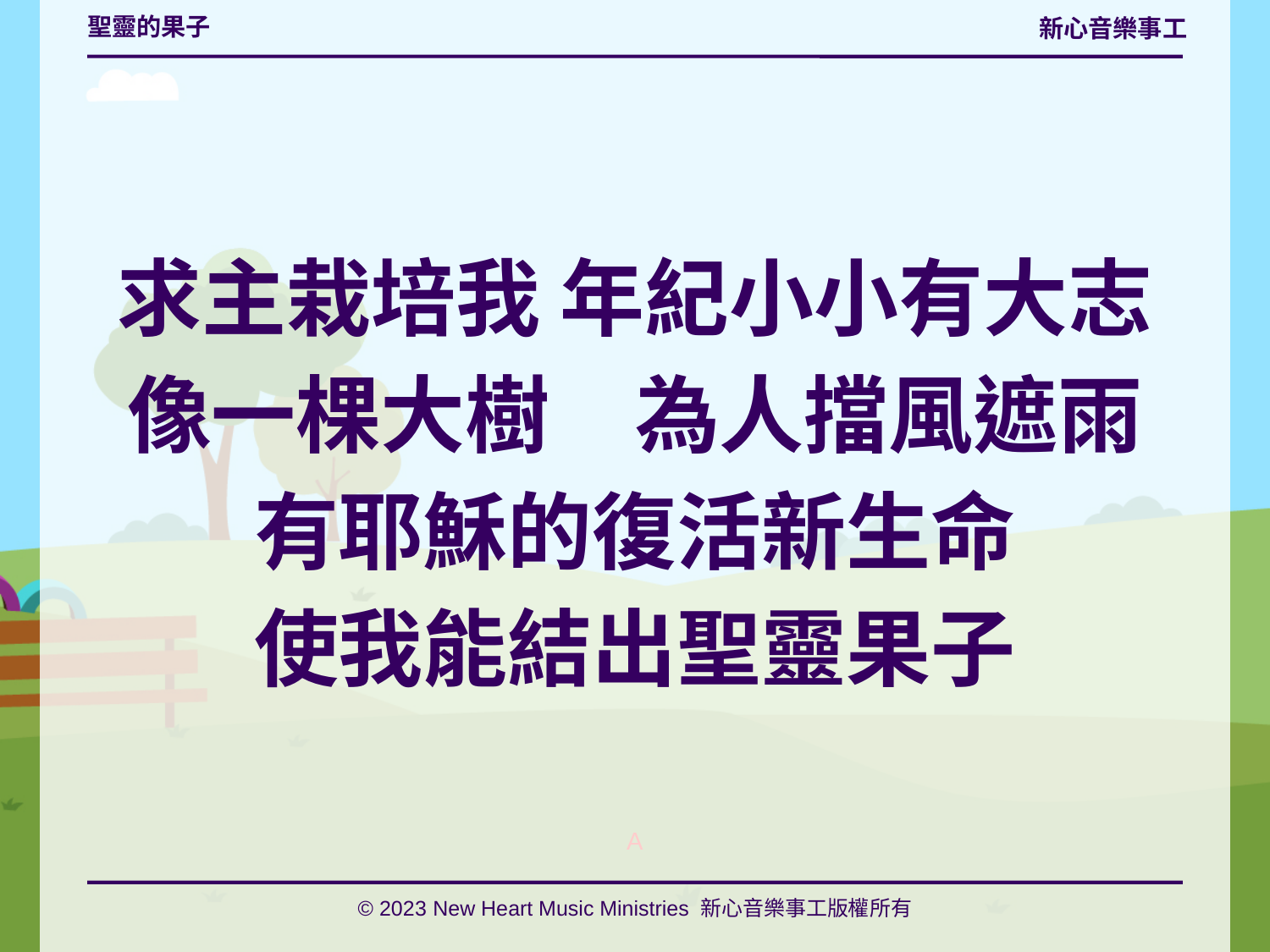

# 聖靈的果子
求主栽培我 年紀小小有大志
像一棵大樹 	為人擋風遮雨
有耶穌的復活新生命
使我能結出聖靈果子
A
© 2023 New Heart Music Ministries 新心音樂事工版權所有